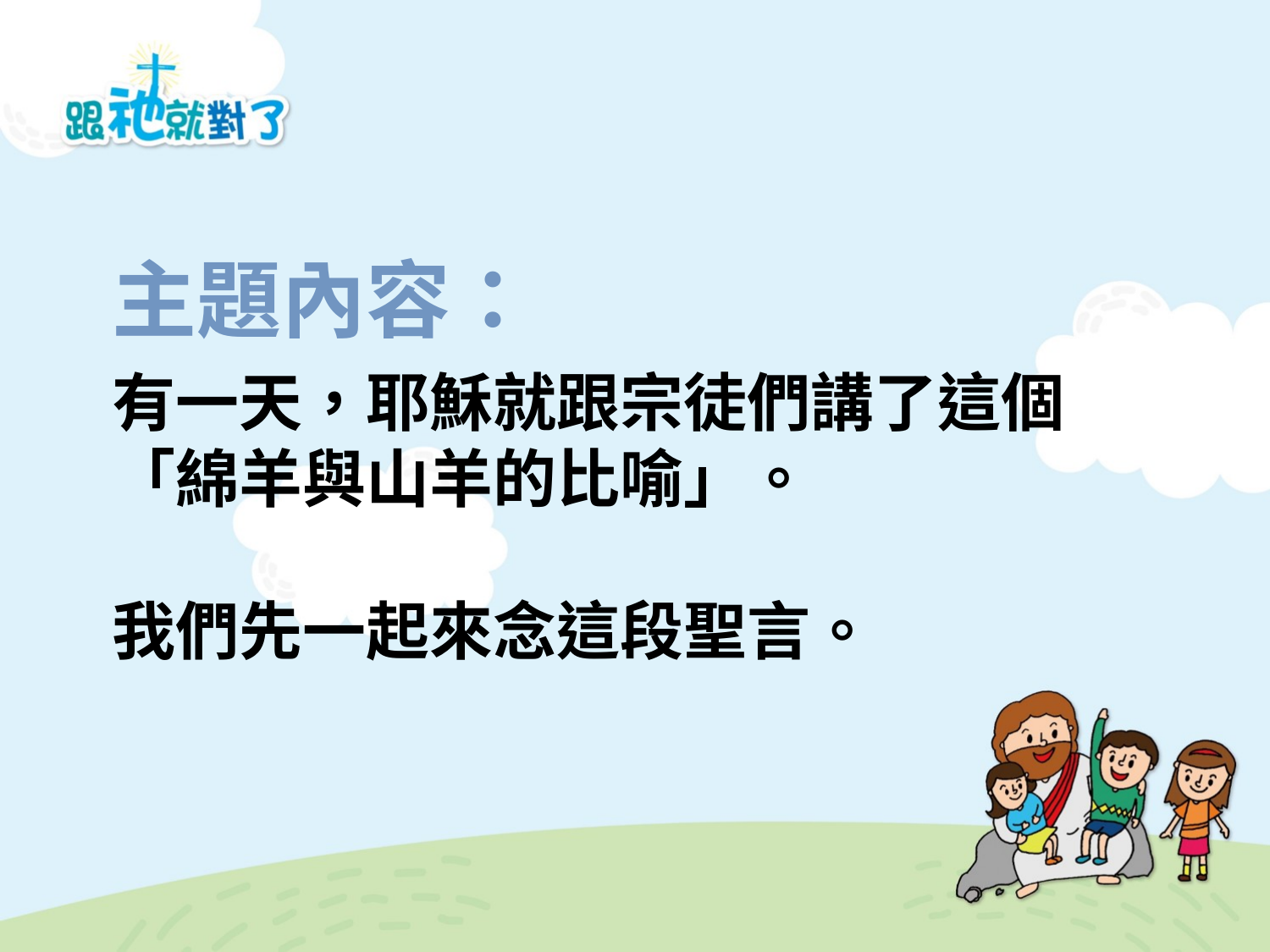

主題內容：
有一天，耶穌就跟宗徒們講了這個「綿羊與山羊的比喻」。

我們先一起來念這段聖言。